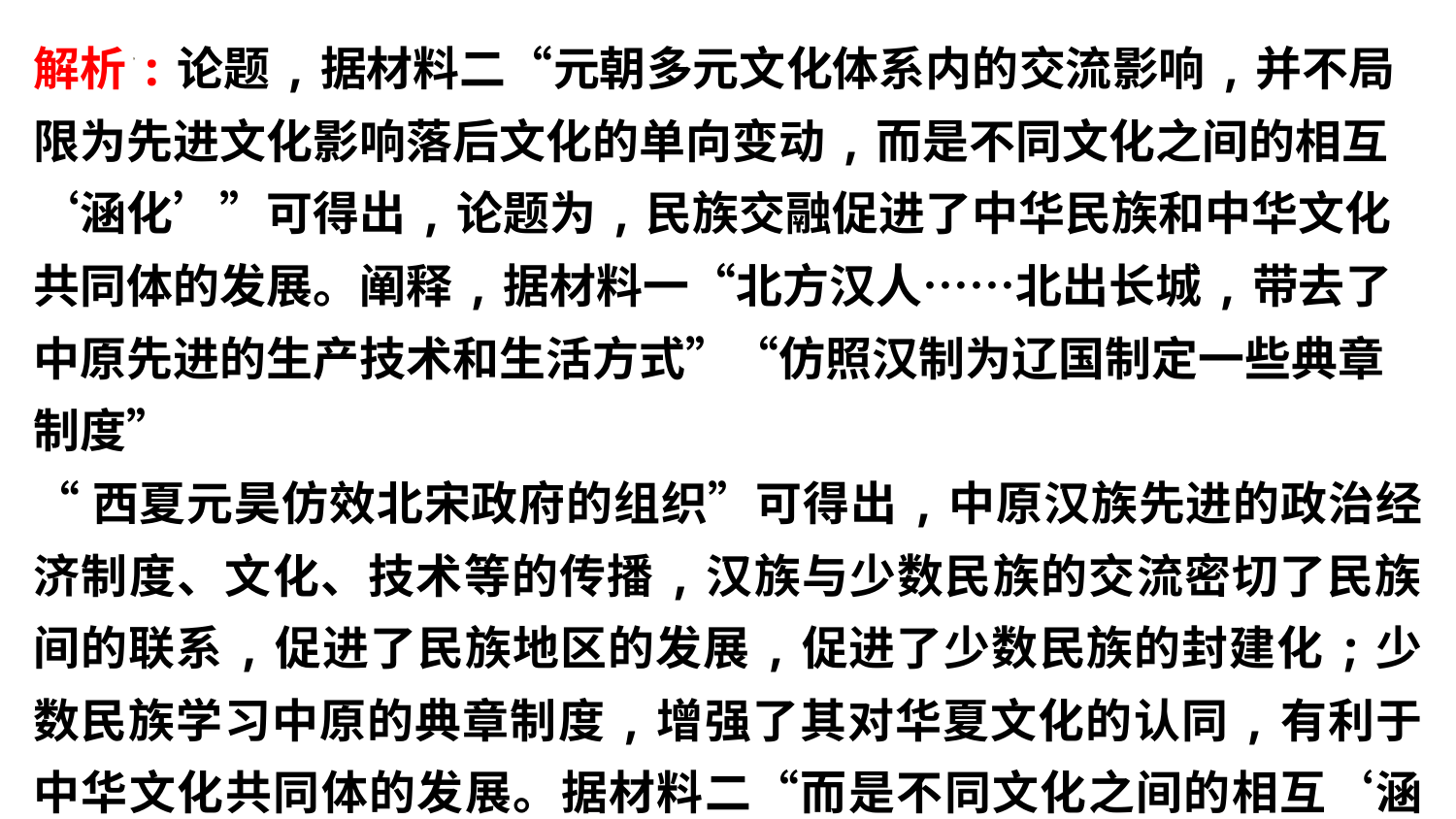

解析:论题,据材料二“元朝多元文化体系内的交流影响,并不局限为先进文化影响落后文化的单向变动,而是不同文化之间的相互‘涵化’”可得出,论题为,民族交融促进了中华民族和中华文化共同体的发展。阐释,据材料一“北方汉人……北出长城,带去了中原先进的生产技术和生活方式”“仿照汉制为辽国制定一些典章制度”
“西夏元昊仿效北宋政府的组织”可得出,中原汉族先进的政治经济制度、文化、技术等的传播,汉族与少数民族的交流密切了民族间的联系,促进了民族地区的发展,促进了少数民族的封建化;少数民族学习中原的典章制度,增强了其对华夏文化的认同,有利于中华文化共同体的发展。据材料二“而是不同文化之间的相互‘涵化’。